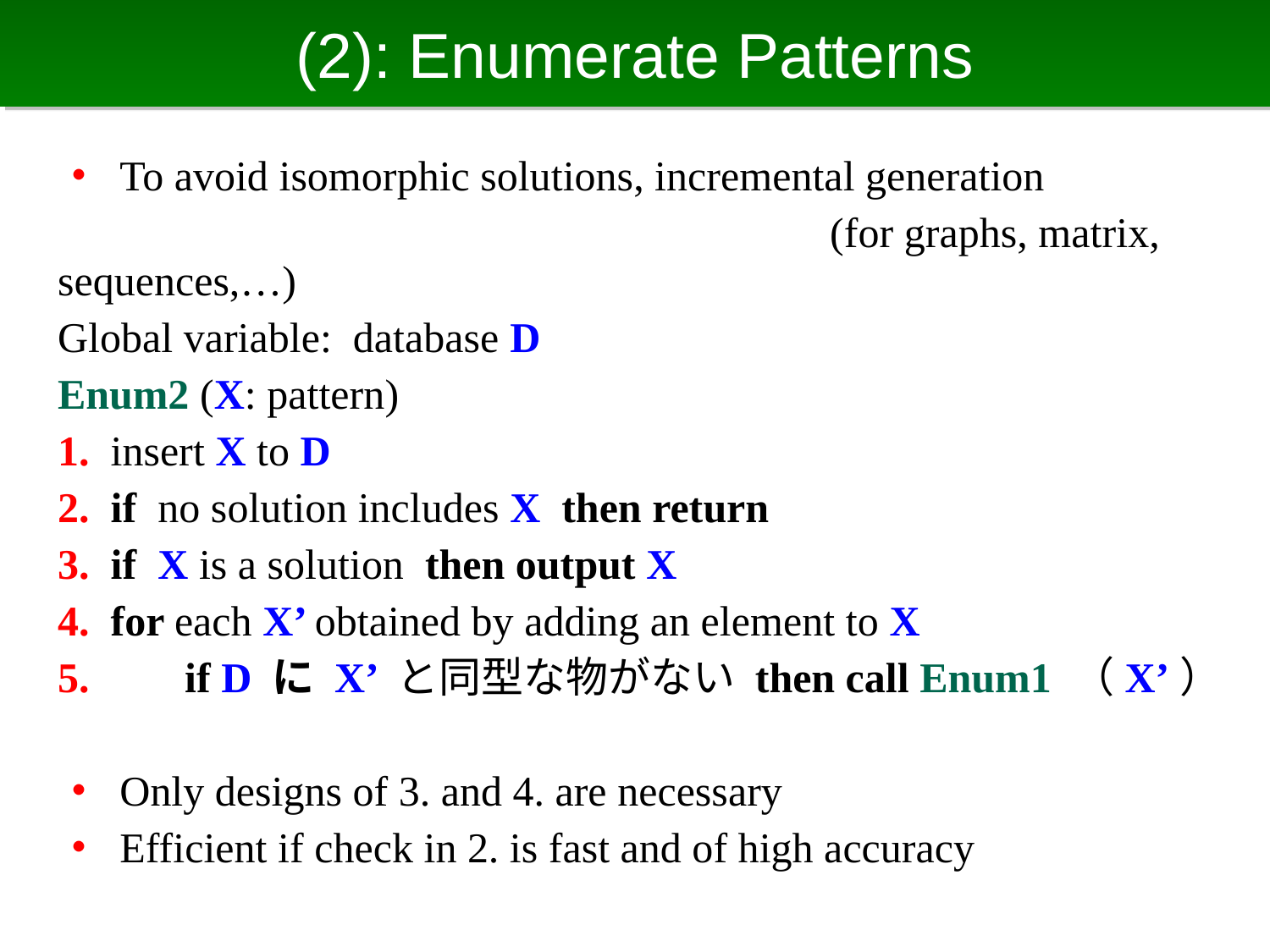

# (2): Enumerate Patterns
・ To avoid isomorphic solutions, incremental generation
　　　　　　　　　　　　　　　　　　(for graphs, matrix, sequences,…)
Global variable:  database D
Enum2 (X: pattern)
1.  insert X to D
2.  if  no solution includes X  then return
3.  if  X is a solution  then output X
4.  for each X’ obtained by adding an element to X
5.         if D に X’ と同型な物がない then call Enum1 （X’）

・ Only designs of 3. and 4. are necessary
・ Efficient if check in 2. is fast and of high accuracy